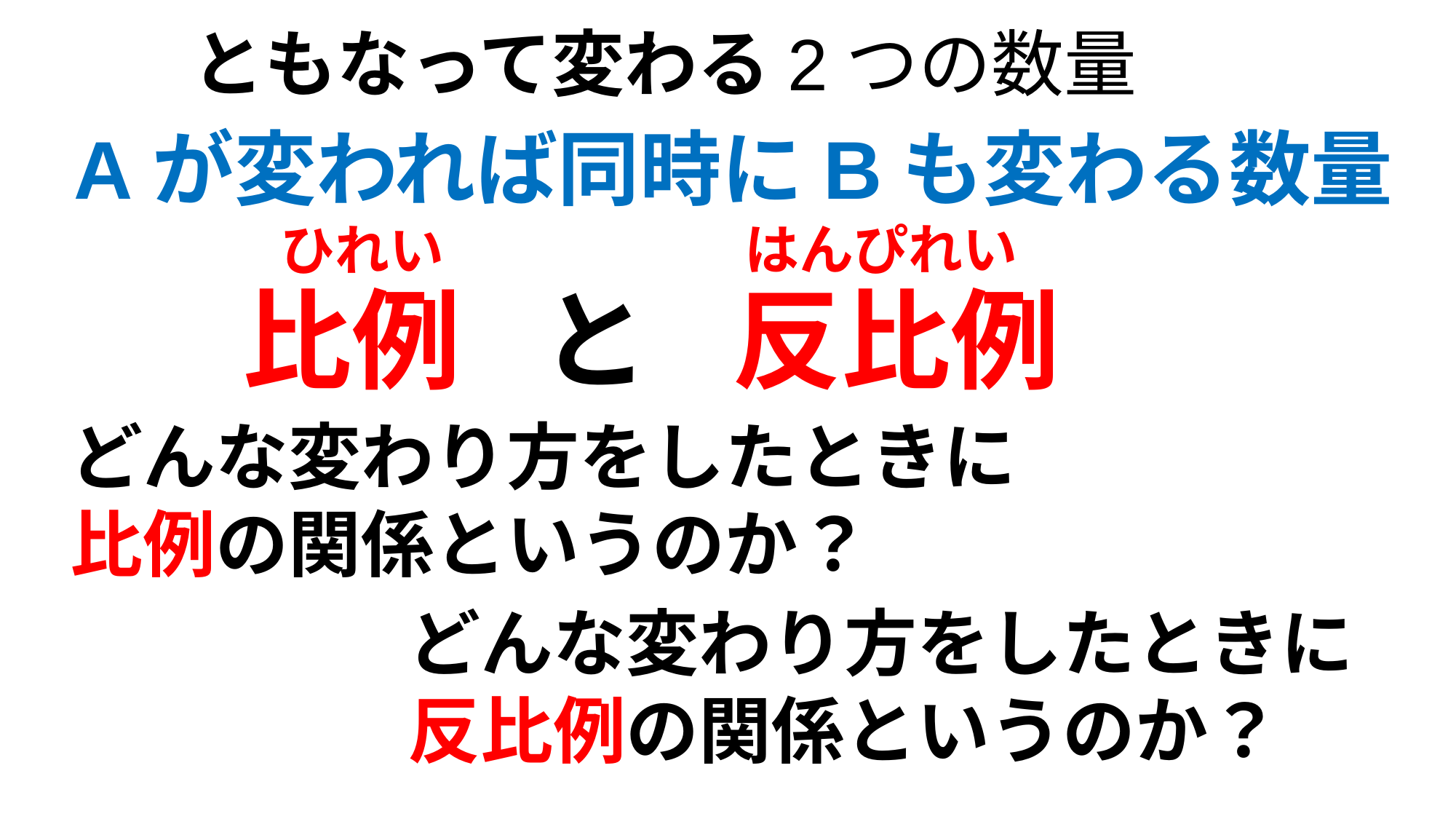

ともなって変わる2つの数量
Aが変われば同時にBも変わる数量
はんぴれい
ひれい
比例
反比例
と
どんな変わり方をしたときに比例の関係というのか？
どんな変わり方をしたときに反比例の関係というのか？